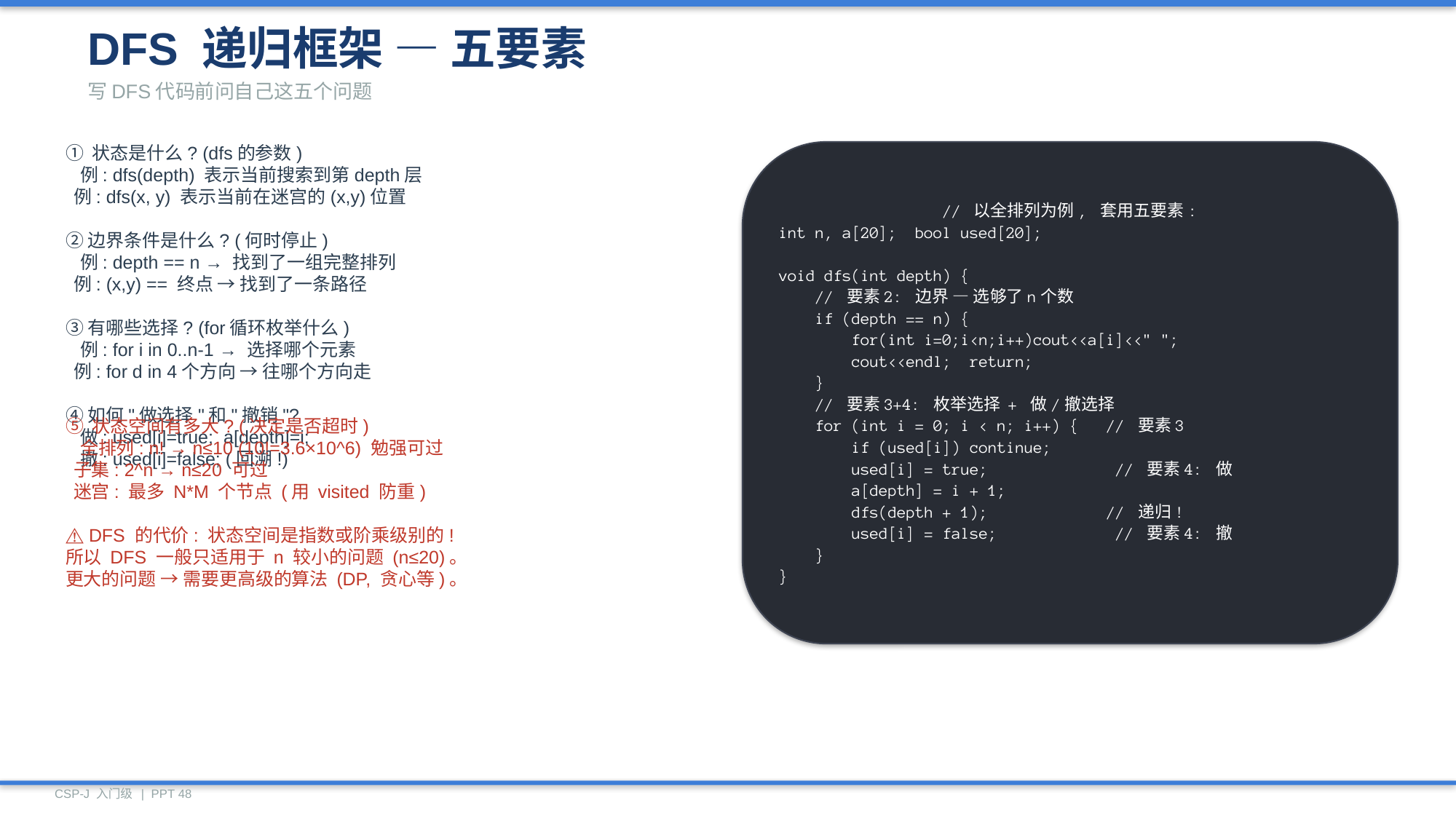

DFS 递归框架 — 五要素
写DFS代码前问自己这五个问题
① 状态是什么? (dfs的参数)
  例: dfs(depth) 表示当前搜索到第depth层
  例: dfs(x, y) 表示当前在迷宫的(x,y)位置
② 边界条件是什么? (何时停止)
  例: depth == n → 找到了一组完整排列
  例: (x,y) == 终点 → 找到了一条路径
③ 有哪些选择? (for循环枚举什么)
  例: for i in 0..n-1 → 选择哪个元素
  例: for d in 4个方向 → 往哪个方向走
④ 如何"做选择"和"撤销"?
  做: used[i]=true;  a[depth]=i;
  撤: used[i]=false; (回溯!)
// 以全排列为例, 套用五要素:
int n, a[20];  bool used[20];

void dfs(int depth) {
    // 要素2: 边界 — 选够了n个数
    if (depth == n) {
        for(int i=0;i<n;i++)cout<<a[i]<<" ";
        cout<<endl;  return;
    }
    // 要素3+4: 枚举选择 + 做/撤选择
    for (int i = 0; i < n; i++) {   // 要素3
        if (used[i]) continue;
        used[i] = true;              // 要素4: 做
        a[depth] = i + 1;
        dfs(depth + 1);             // 递归!
        used[i] = false;             // 要素4: 撤
    }
}
⑤ 状态空间有多大? (决定是否超时)
  全排列: n! → n≤10 (10!=3.6×10^6) 勉强可过
  子集: 2^n → n≤20 可过
  迷宫: 最多 N*M 个节点 (用 visited 防重)
⚠️ DFS 的代价: 状态空间是指数或阶乘级别的!
所以 DFS 一般只适用于 n 较小的问题 (n≤20)。
更大的问题 → 需要更高级的算法 (DP, 贪心等)。

CSP-J 入门级  |  PPT 48